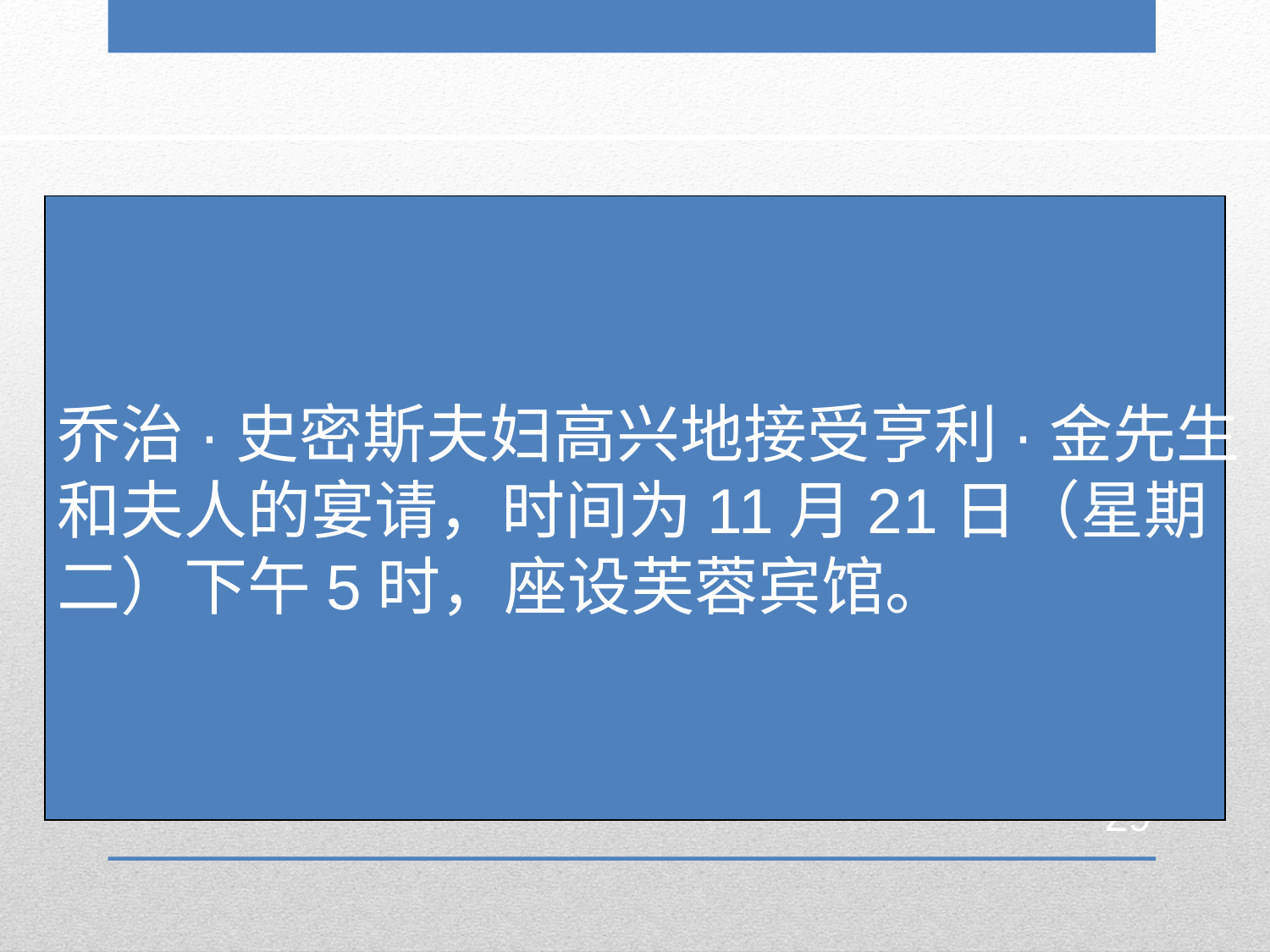

乔治·史密斯夫妇高兴地接受亨利·金先生
和夫人的宴请，时间为11月21日（星期
二）下午5时，座设芙蓉宾馆。
29